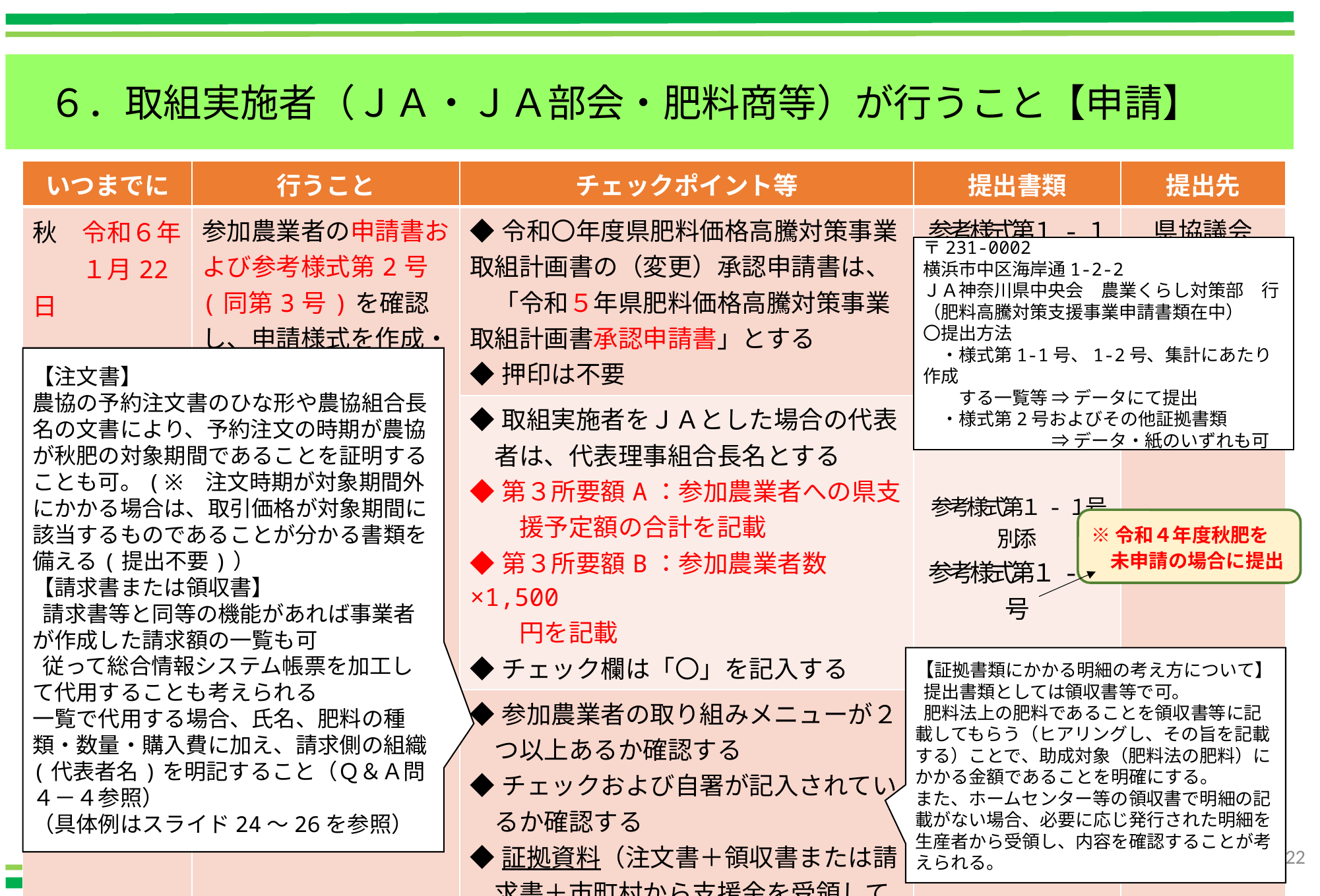

６．取組実施者（ＪＡ・ＪＡ部会・肥料商等）が行うこと【申請】
| いつまでに | 行うこと | チェックポイント等 | 提出書類 | 提出先 |
| --- | --- | --- | --- | --- |
| 秋　令和６年 　　１月22日 | 参加農業者の申請書および参考様式第2号(同第3号)を確認し、申請様式を作成・提出する | ◆令和〇年度県肥料価格高騰対策事業取組計画書の（変更）承認申請書は、 　「令和５年県肥料価格高騰対策事業取組計画書承認申請書」とする ◆押印は不要 | 参考様式第１-１号 | 県協議会 |
|  |  | ◆取組実施者をＪＡとした場合の代表 　者は、代表理事組合長名とする ◆第３所要額A：参加農業者への県支 　　援予定額の合計を記載 ◆第３所要額B：参加農業者数×1,500 　　円を記載 ◆チェック欄は「〇」を記入する | 参考様式第１-１号別添 参考様式第１-２号 |  |
|  |  | ◆参加農業者の取り組みメニューが２ 　つ以上あるか確認する ◆チェックおよび自署が記入されてい 　るか確認する ◆証拠資料（注文書＋領収書または請 　求書＋市町村から支援金を受領して 　いる場合は、それを示す書類）を確 　認し、氏名、肥料の種類・数量・購 　入費等が漏れなく記入されているこ　 　とを確認する | 参考様式第３号 証拠資料 |  |
〒231-0002
横浜市中区海岸通1-2-2
ＪＡ神奈川県中央会　農業くらし対策部　行
（肥料高騰対策支援事業申請書類在中）
〇提出方法
　・様式第1-1号、1-2号、集計にあたり作成
　　する一覧等 ⇒ データにて提出
　・様式第2号およびその他証拠書類
　　　　　　　 ⇒ データ・紙のいずれも可
【注文書】
農協の予約注文書のひな形や農協組合長名の文書により、予約注文の時期が農協が秋肥の対象期間であることを証明することも可。(※ 注文時期が対象期間外にかかる場合は、取引価格が対象期間に該当するものであることが分かる書類を備える(提出不要)）
【請求書または領収書】
 請求書等と同等の機能があれば事業者が作成した請求額の一覧も可
 従って総合情報システム帳票を加工して代用することも考えられる
一覧で代用する場合、氏名、肥料の種類・数量・購入費に加え、請求側の組織(代表者名)を明記すること（Ｑ＆Ａ問４－４参照）
（具体例はスライド24～26を参照）
※令和４年度秋肥を
　未申請の場合に提出
【証拠書類にかかる明細の考え方について】
 提出書類としては領収書等で可。
 肥料法上の肥料であることを領収書等に記載してもらう（ヒアリングし、その旨を記載する）ことで、助成対象（肥料法の肥料）にかかる金額であることを明確にする。
また、ホームセンター等の領収書で明細の記載がない場合、必要に応じ発行された明細を生産者から受領し、内容を確認することが考えられる。
22